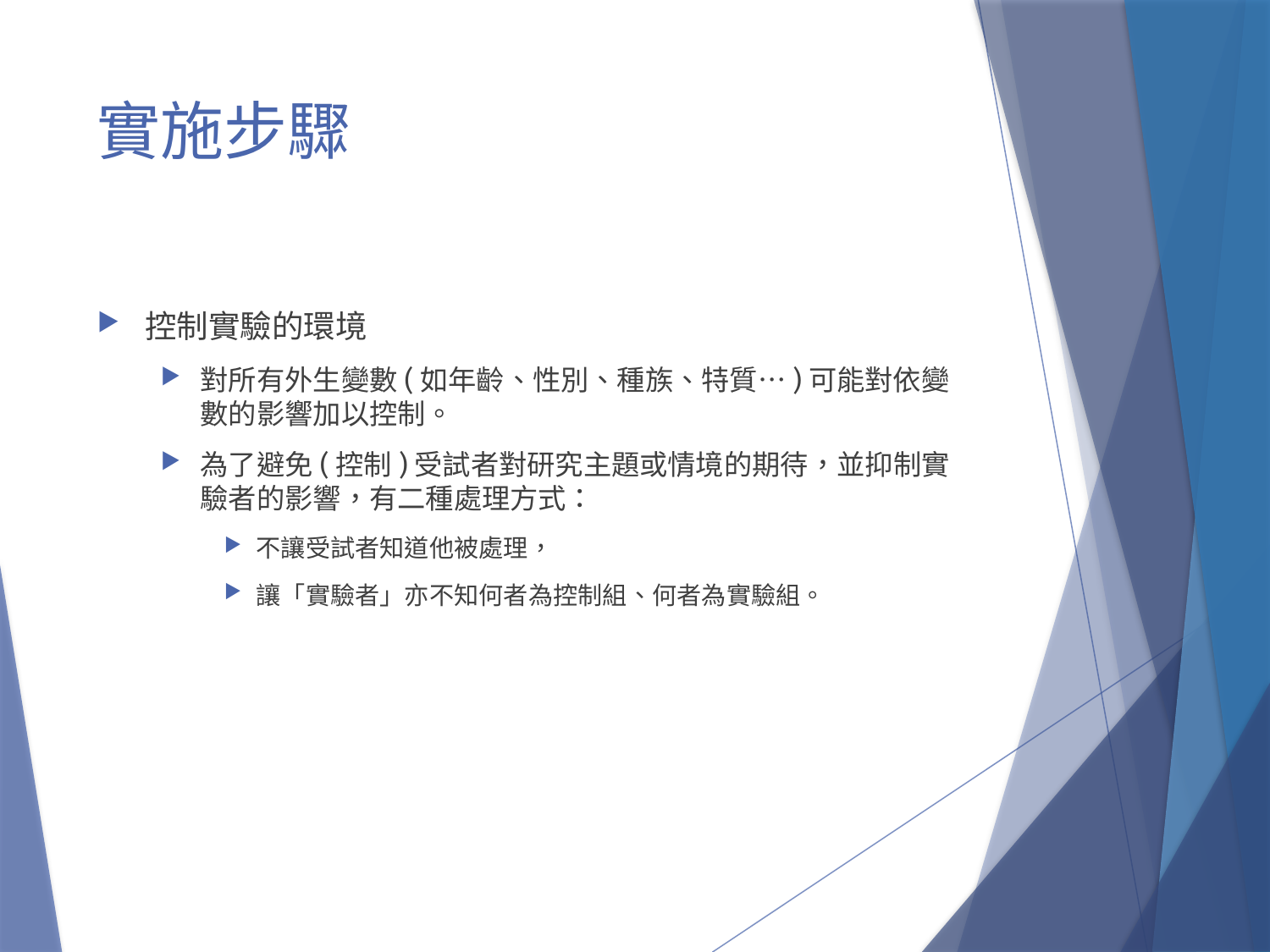

# 實施步驟
控制實驗的環境
對所有外生變數(如年齡、性別、種族、特質…)可能對依變數的影響加以控制。
為了避免(控制)受試者對研究主題或情境的期待，並抑制實驗者的影響，有二種處理方式：
不讓受試者知道他被處理，
讓「實驗者」亦不知何者為控制組、何者為實驗組。